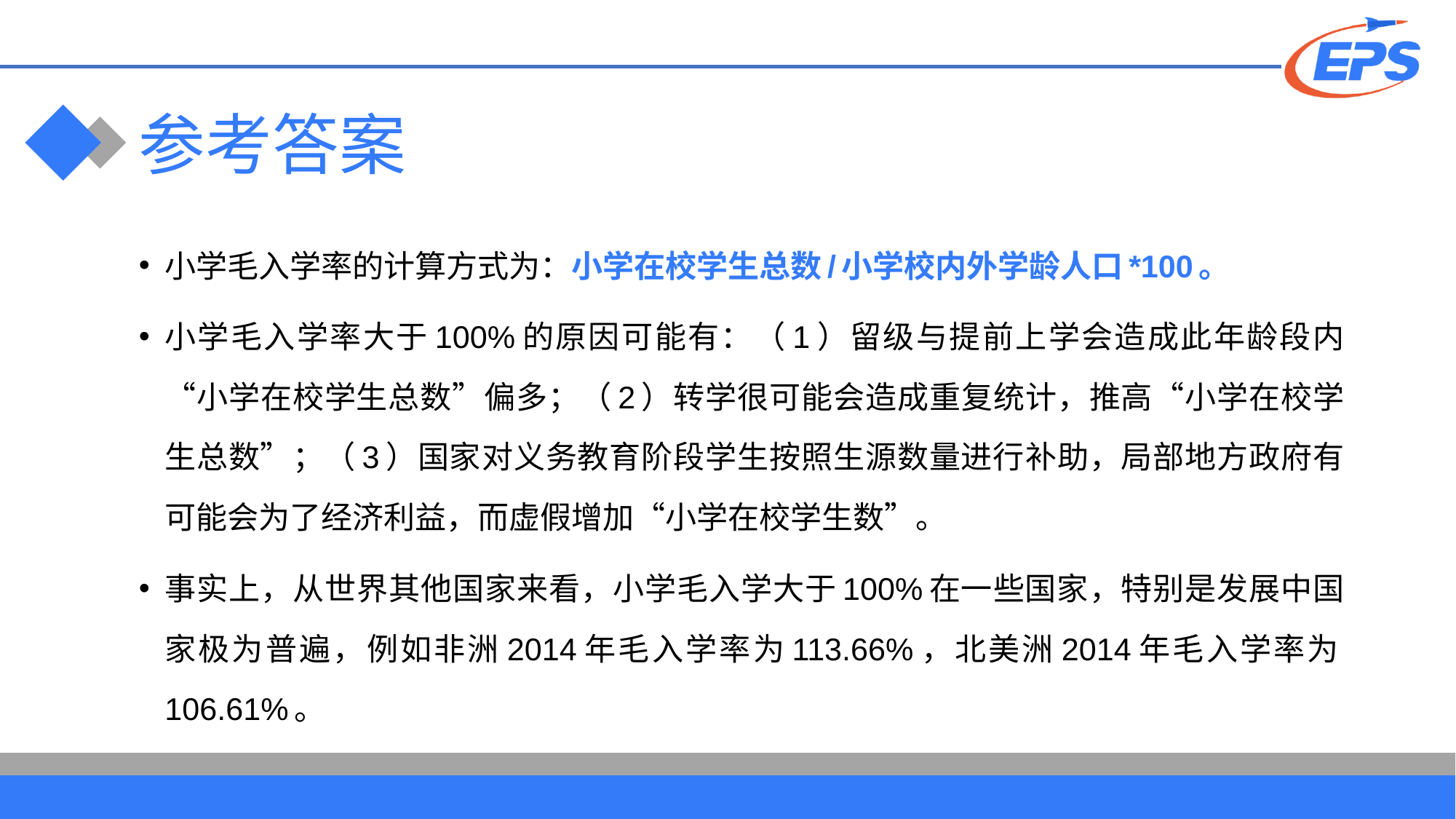

# 参考答案
小学毛入学率的计算方式为：小学在校学生总数/小学校内外学龄人口*100。
小学毛入学率大于100%的原因可能有：（1）留级与提前上学会造成此年龄段内“小学在校学生总数”偏多；（2）转学很可能会造成重复统计，推高“小学在校学生总数”；（3）国家对义务教育阶段学生按照生源数量进行补助，局部地方政府有可能会为了经济利益，而虚假增加“小学在校学生数”。
事实上，从世界其他国家来看，小学毛入学大于100%在一些国家，特别是发展中国家极为普遍，例如非洲2014年毛入学率为113.66%，北美洲2014年毛入学率为106.61%。